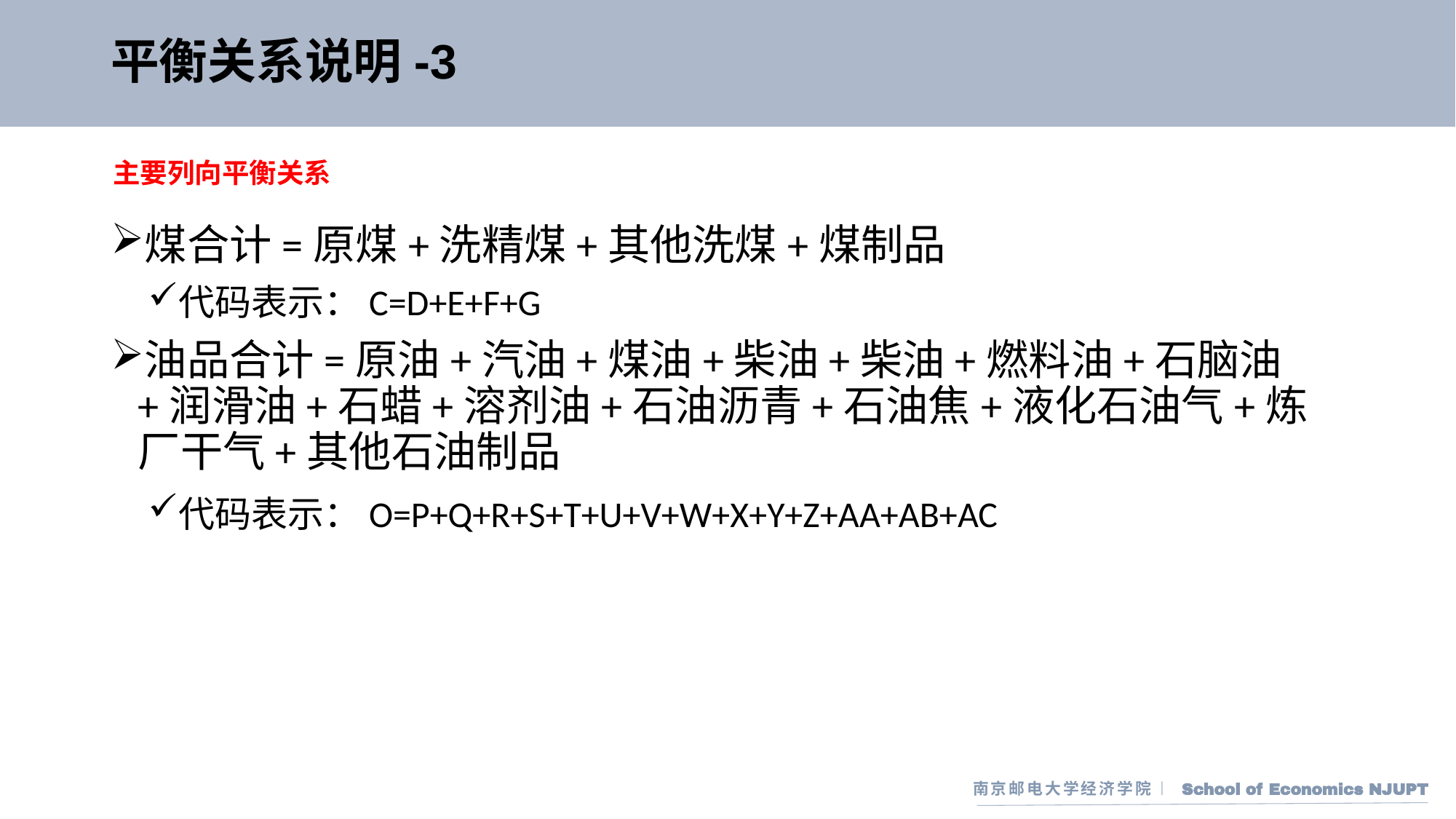

# 平衡关系说明-3
主要列向平衡关系
煤合计=原煤+洗精煤+其他洗煤+煤制品
代码表示：C=D+E+F+G
油品合计=原油+汽油+煤油+柴油+柴油+燃料油+石脑油+润滑油+石蜡+溶剂油+石油沥青+石油焦+液化石油气+炼厂干气+其他石油制品
代码表示：O=P+Q+R+S+T+U+V+W+X+Y+Z+AA+AB+AC